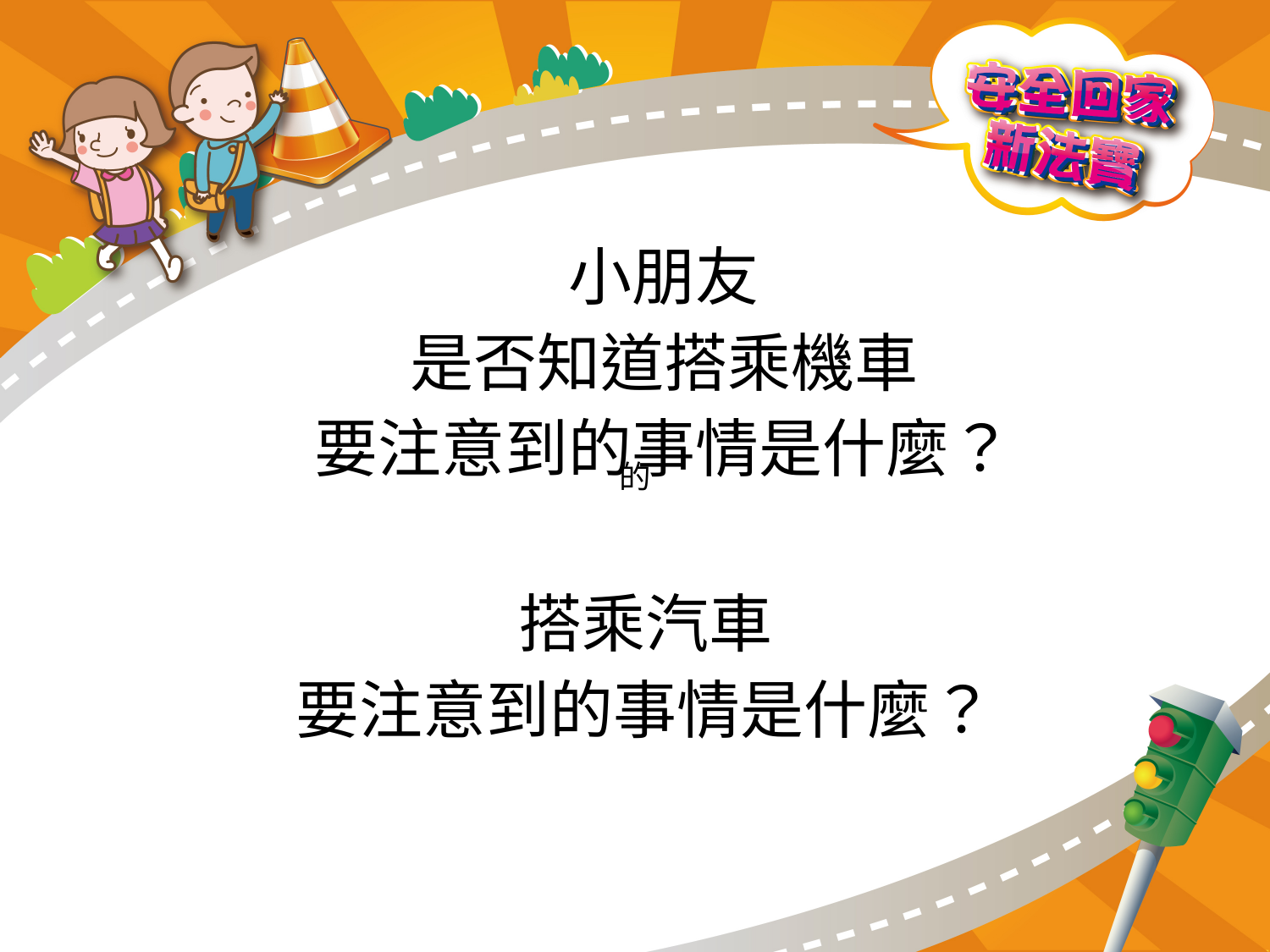

小朋友
是否知道搭乘機車
要注意到的事情是什麼？
的
搭乘汽車
要注意到的事情是什麼？